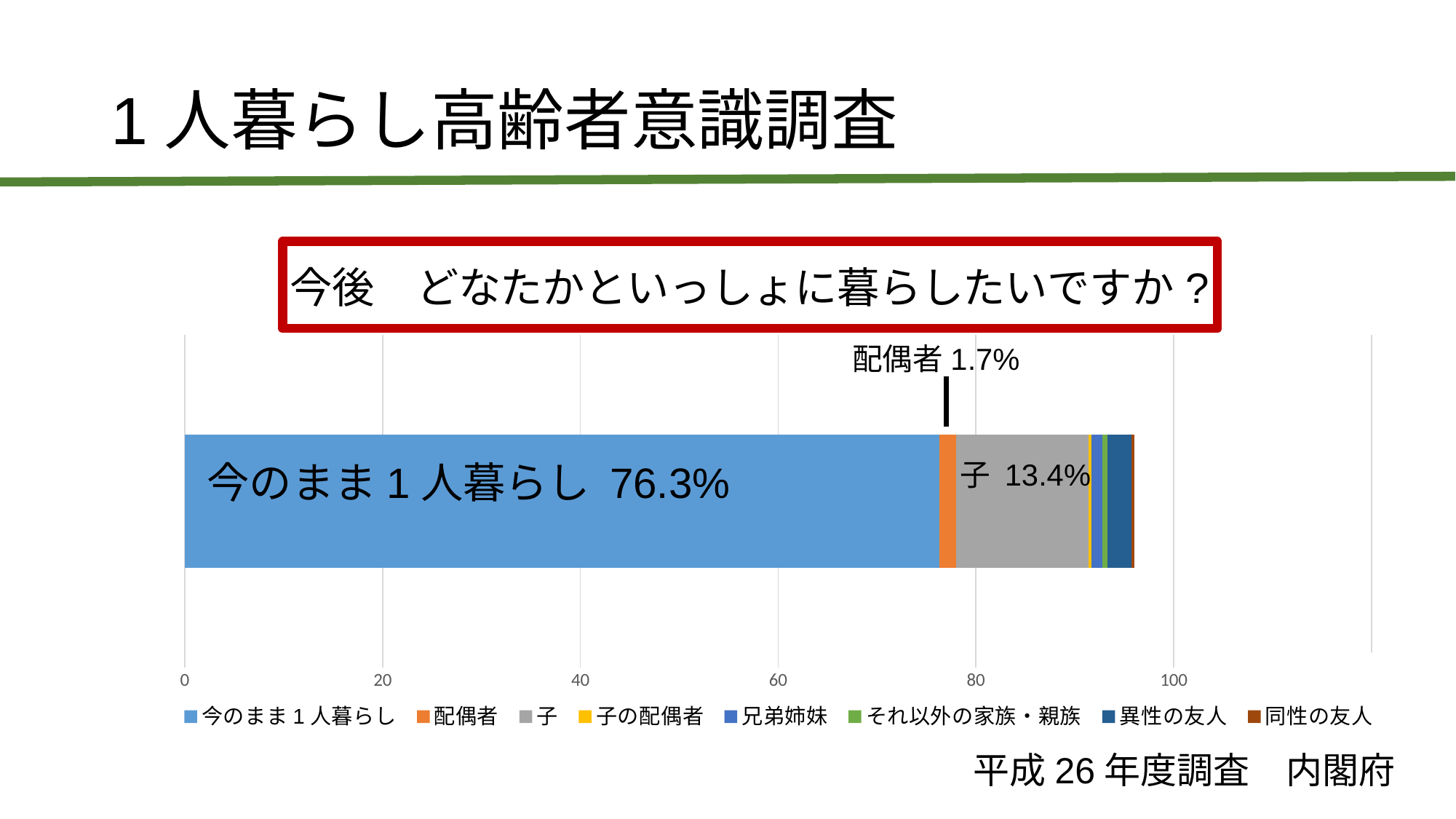

# 1人暮らし高齢者意識調査

### Chart: 今後　どなたかといっしょに暮らしたいですか?

| Category | 今のまま1人暮らし | 配偶者 | 子 | 子の配偶者 | 兄弟姉妹 | それ以外の家族・親族 | 異性の友人 | 同性の友人 |
|---|---|---|---|---|---|---|---|---|
| 分類 1 | 76.3 | 1.7 | 13.4 | 0.30000000000000004 | 1.1 | 0.5 | 2.4 | 0.30000000000000004 |
配偶者1.7%
今のまま1人暮らし 76.3%
子 13.4%
平成26年度調査　内閣府